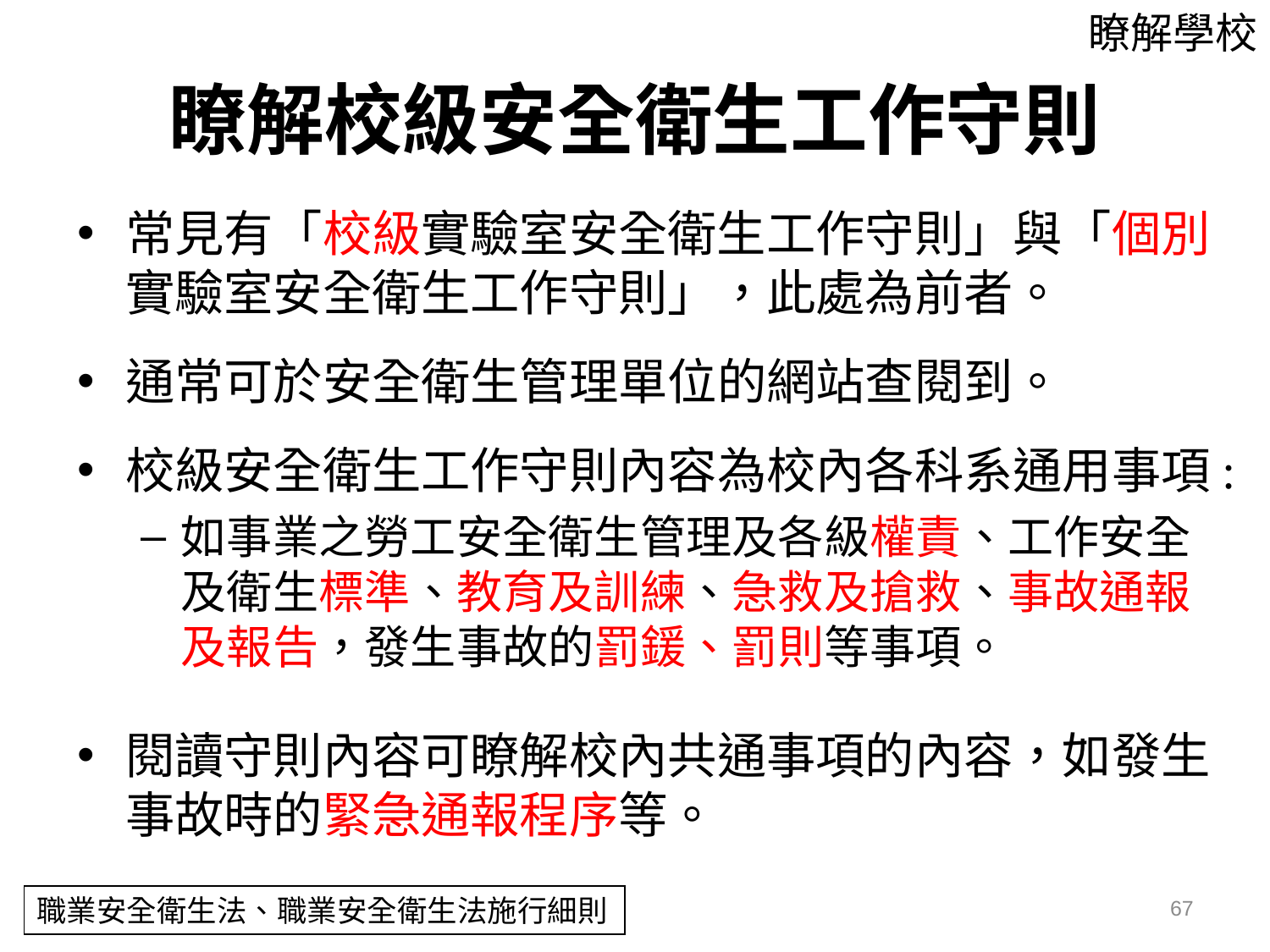

瞭解校級安全衛生工作守則
瞭解學校
常見有「校級實驗室安全衛生工作守則」與「個別實驗室安全衛生工作守則」，此處為前者。

通常可於安全衛生管理單位的網站查閱到。

校級安全衛生工作守則內容為校內各科系通用事項:
如事業之勞工安全衛生管理及各級權責、工作安全及衛生標準、教育及訓練、急救及搶救、事故通報及報告，發生事故的罰鍰、罰則等事項。

閱讀守則內容可瞭解校內共通事項的內容，如發生事故時的緊急通報程序等。
67
職業安全衛生法、職業安全衛生法施行細則